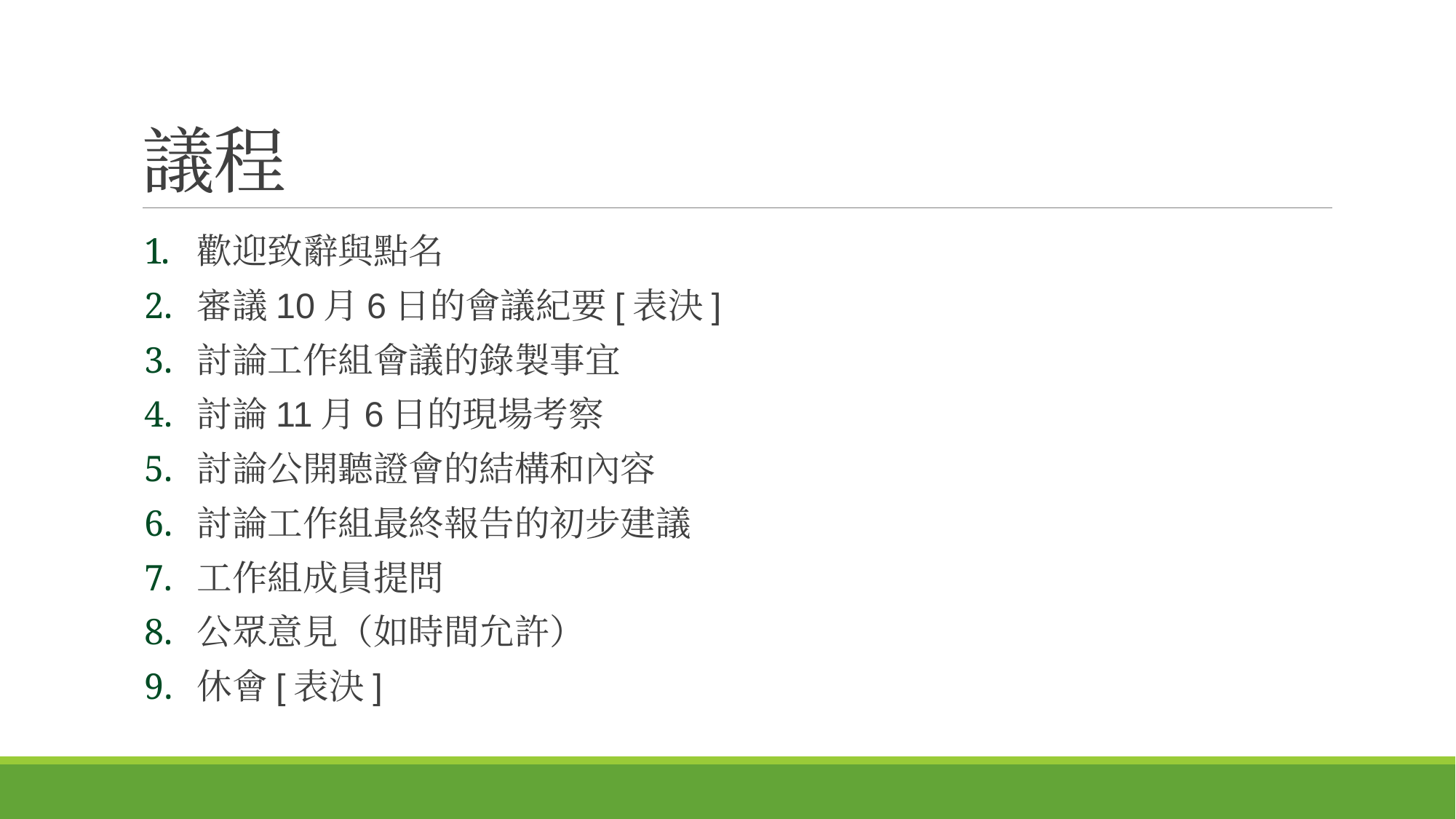

# 議程
歡迎致辭與點名
審議10月6日的會議紀要[表決]
討論工作組會議的錄製事宜
討論11月6日的現場考察
討論公開聽證會的結構和內容
討論工作組最終報告的初步建議
工作組成員提問
公眾意見（如時間允許）
休會[表決]